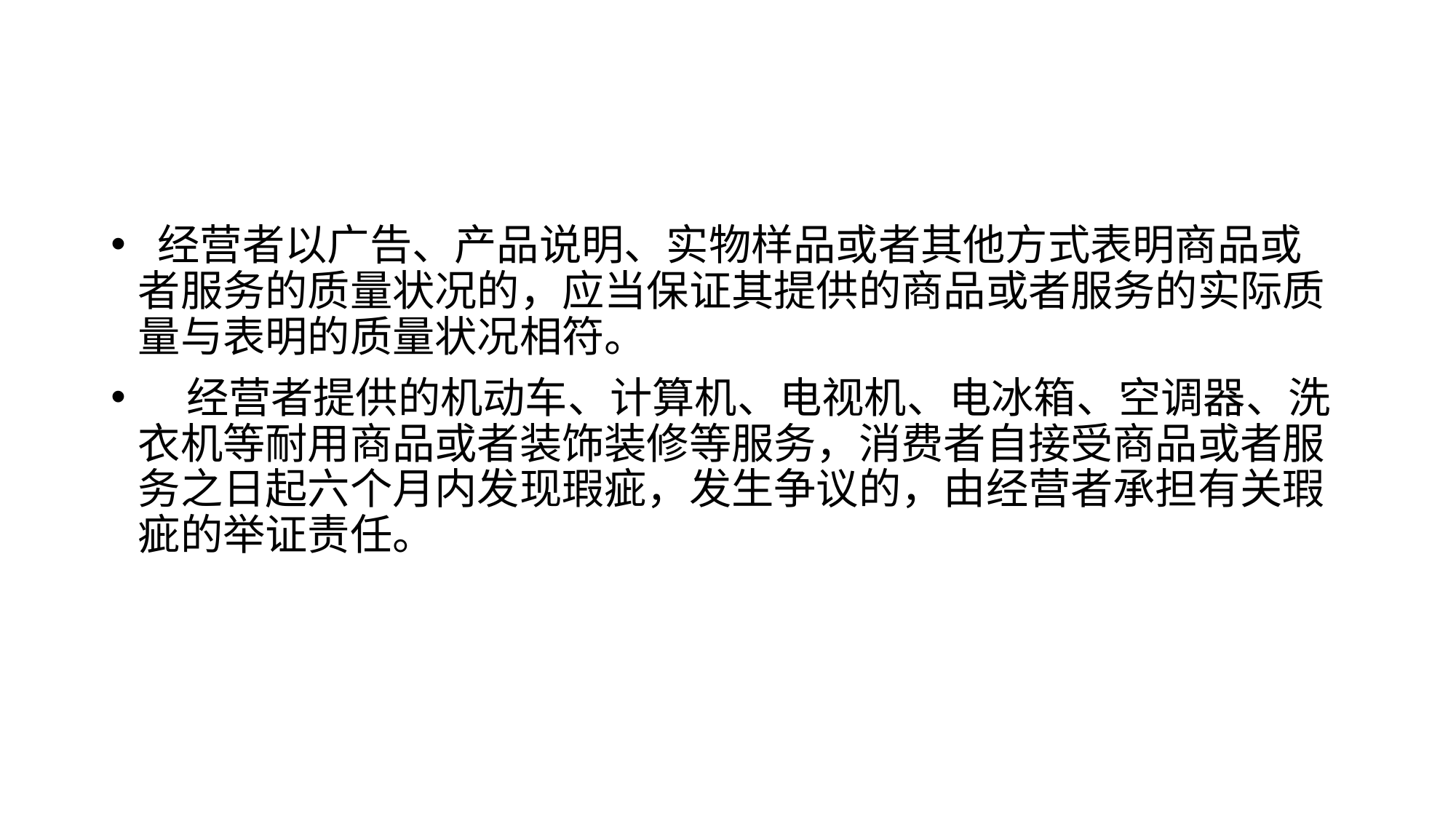

#
 经营者以广告、产品说明、实物样品或者其他方式表明商品或者服务的质量状况的，应当保证其提供的商品或者服务的实际质量与表明的质量状况相符。
    经营者提供的机动车、计算机、电视机、电冰箱、空调器、洗衣机等耐用商品或者装饰装修等服务，消费者自接受商品或者服务之日起六个月内发现瑕疵，发生争议的，由经营者承担有关瑕疵的举证责任。